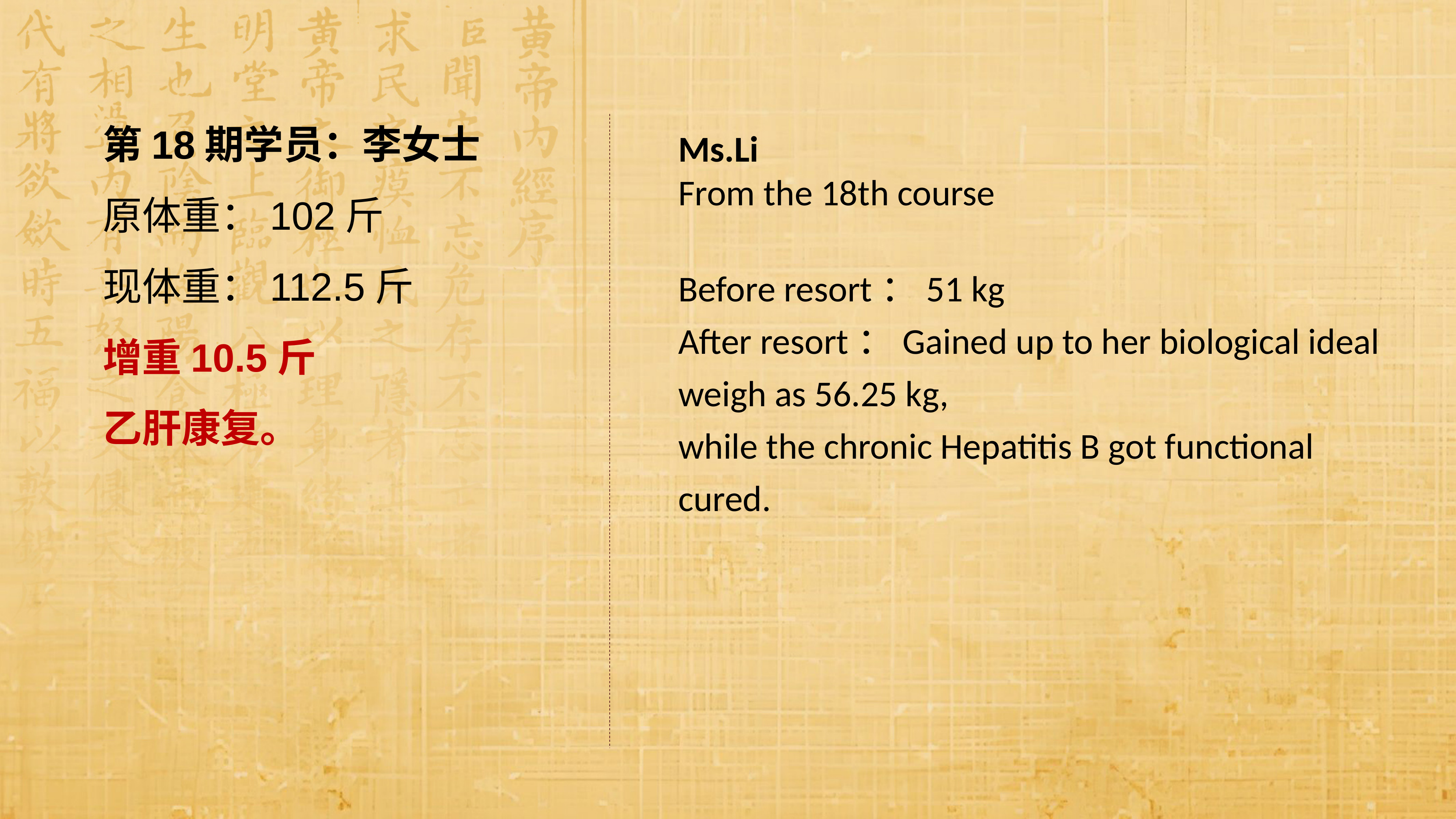

第18期学员：李女士
原体重：102斤
现体重：112.5斤
增重10.5斤
乙肝康复。
Ms.Li
From the 18th course

Before resort：51 kg
After resort：Gained up to her biological ideal weigh as 56.25 kg,
while the chronic Hepatitis B got functional cured.